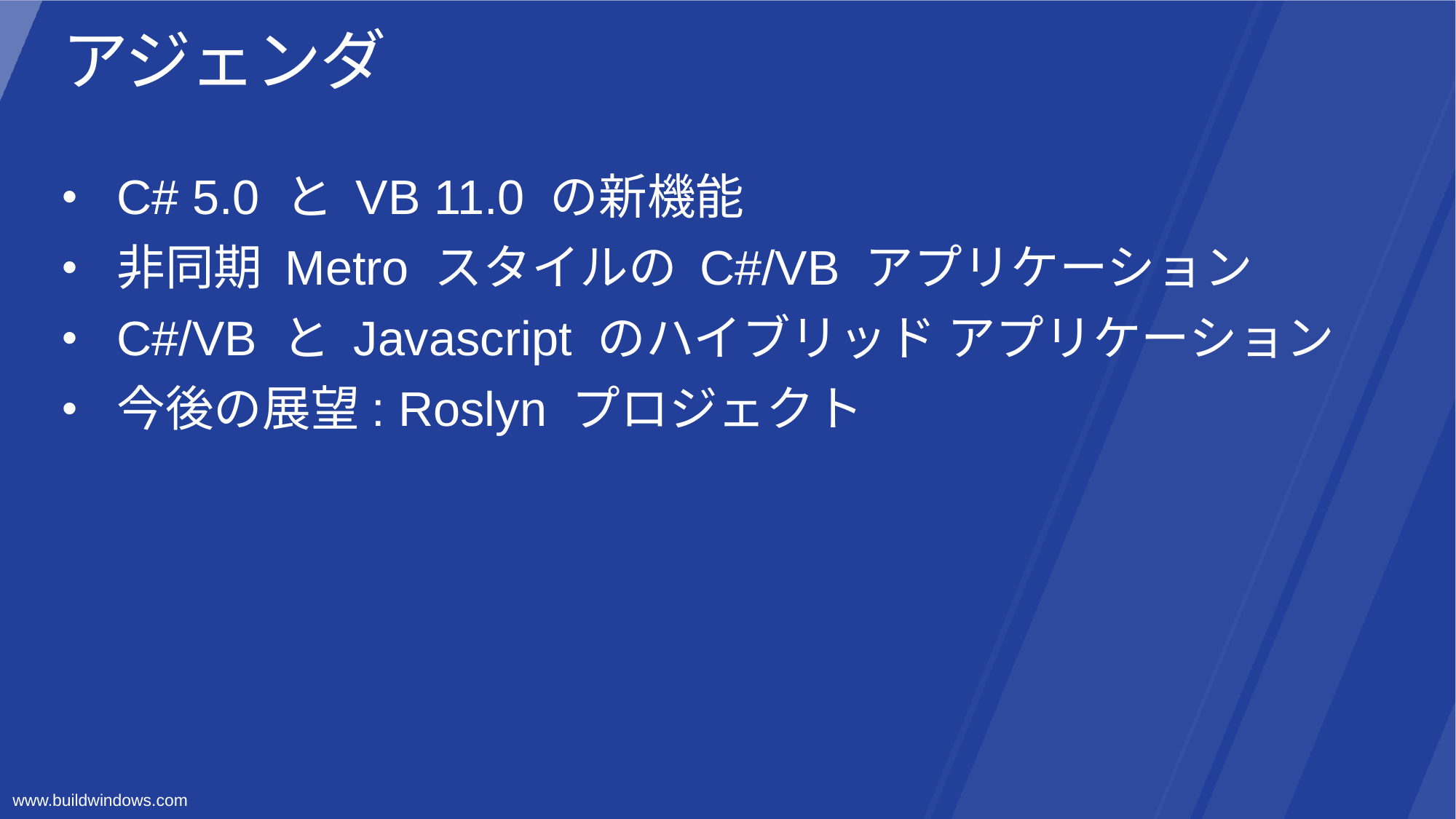

# アジェンダ
C# 5.0 と VB 11.0 の新機能
非同期 Metro スタイルの C#/VB アプリケーション
C#/VB と Javascript のハイブリッド アプリケーション
今後の展望: Roslyn プロジェクト